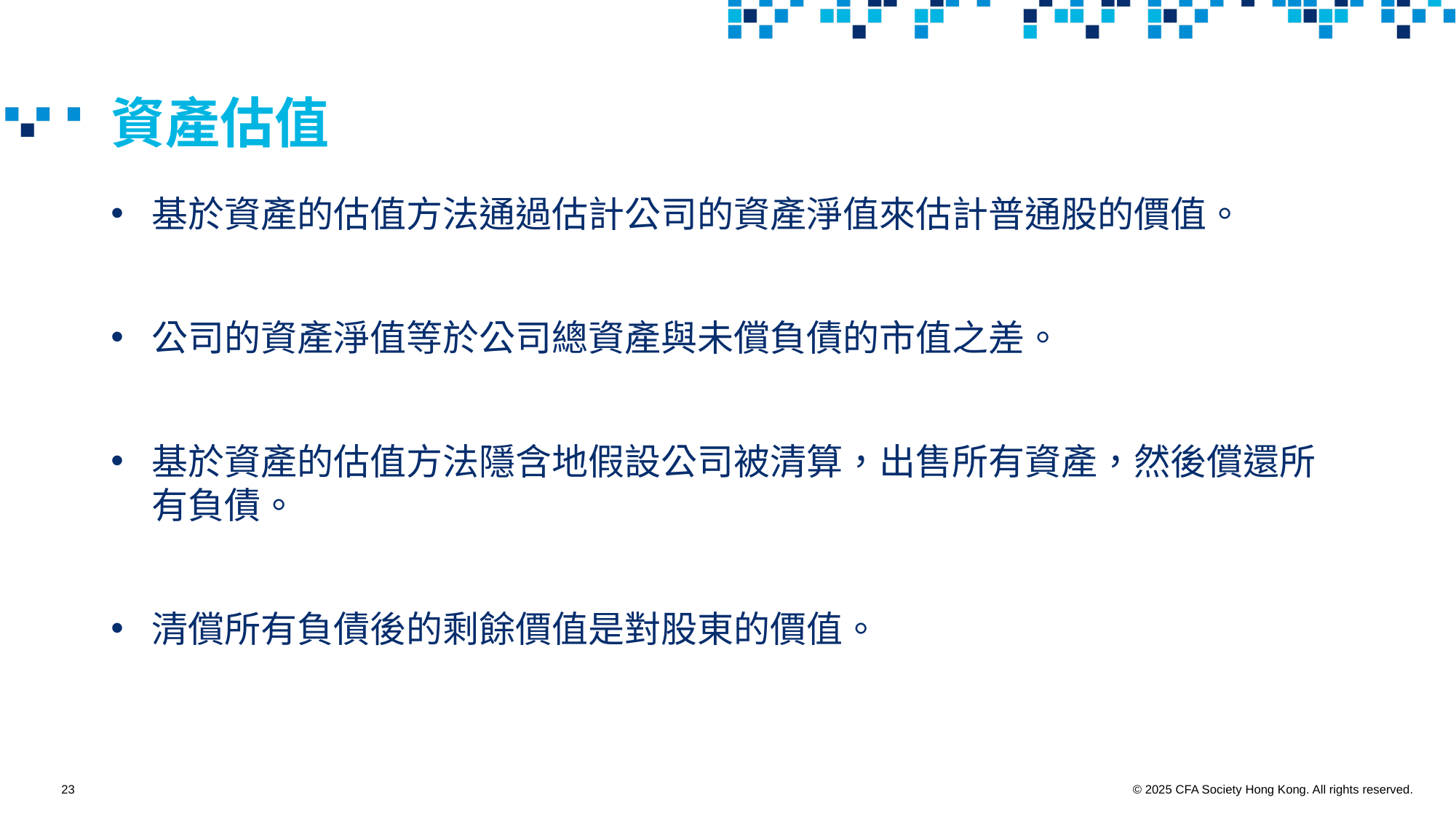

# 資產估值
基於資產的估值方法通過估計公司的資產淨值來估計普通股的價值。

公司的資產淨值等於公司總資產與未償負債的市值之差。

基於資產的估值方法隱含地假設公司被清算，出售所有資產，然後償還所有負債。

清償所有負債後的剩餘價值是對股東的價值。
23
© 2025 CFA Society Hong Kong. All rights reserved.